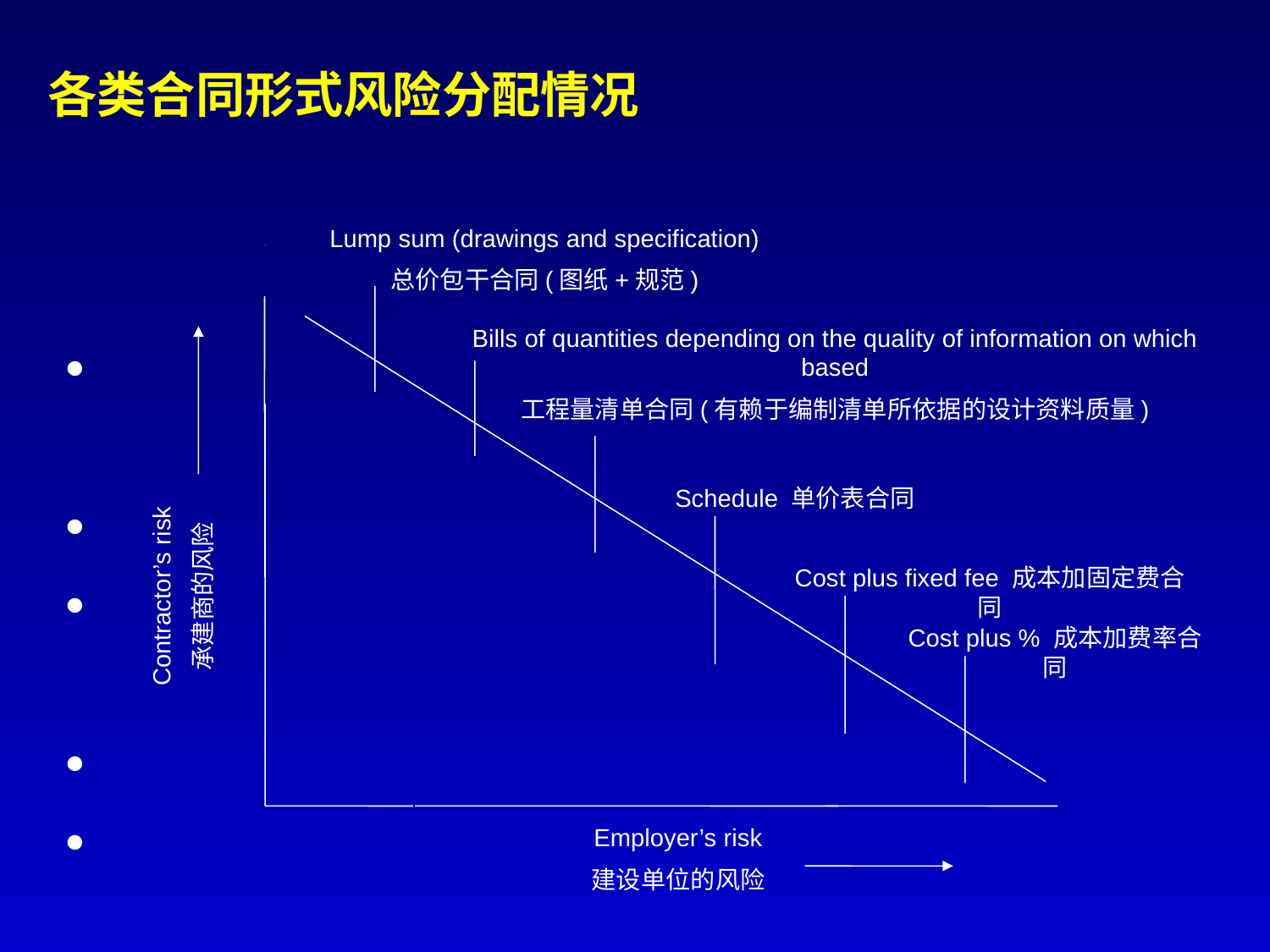

# 各类合同形式风险分配情况
Lump sum (drawings and specification)
总价包干合同(图纸+规范)

Bills of quantities depending on the quality of information on which based
工程量清单合同(有赖于编制清单所依据的设计资料质量)

Schedule 单价表合同

Contractor’s risk
承建商的风险
Cost plus fixed fee 成本加固定费合同

Cost plus % 成本加费率合同

Employer’s risk
建设单位的风险
89